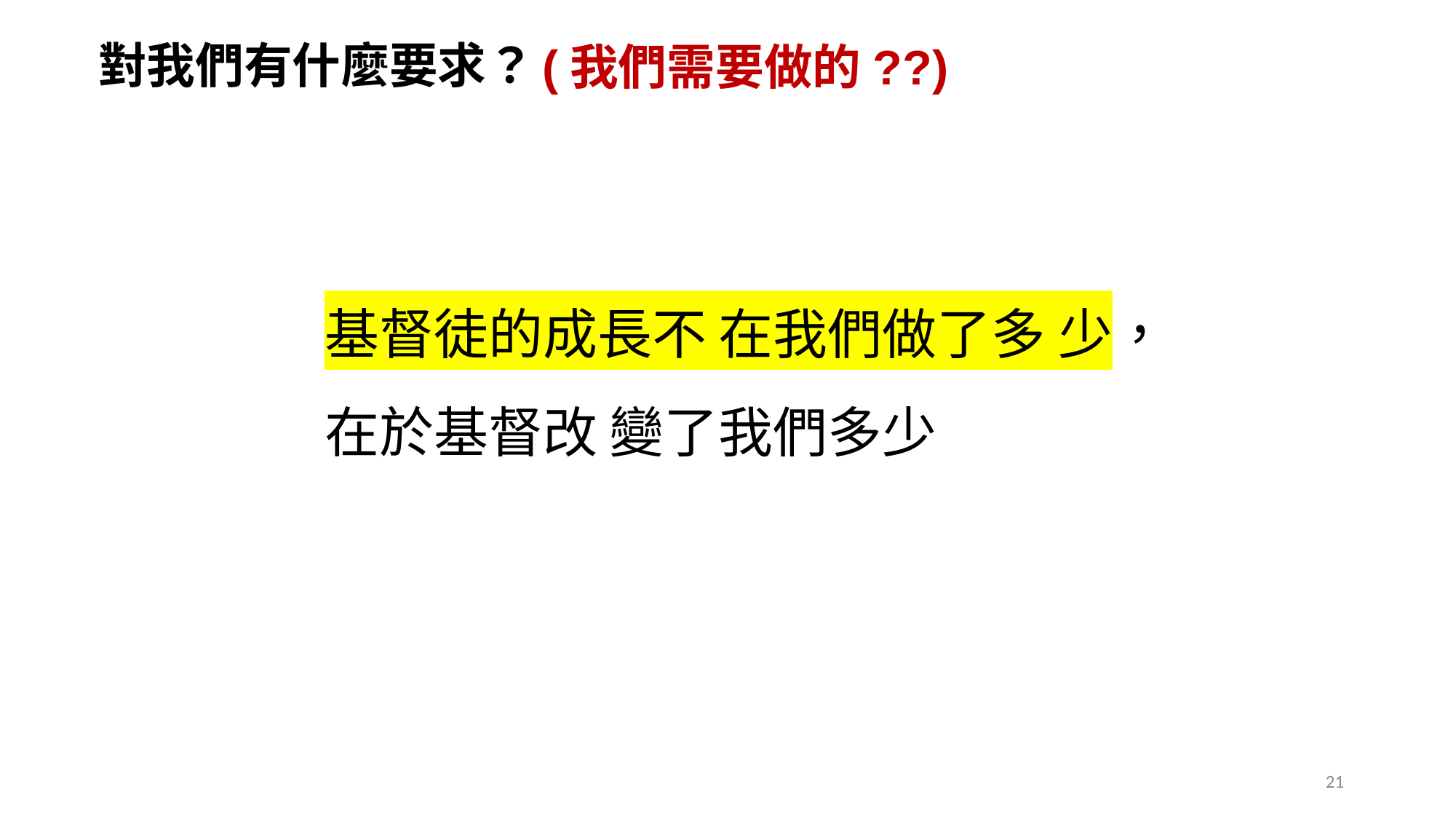

對我們有什麼要求？

(我們需要做的??)
基督徒的成長不 在我們做了多 少，
在於基督改 變了我們多少

21